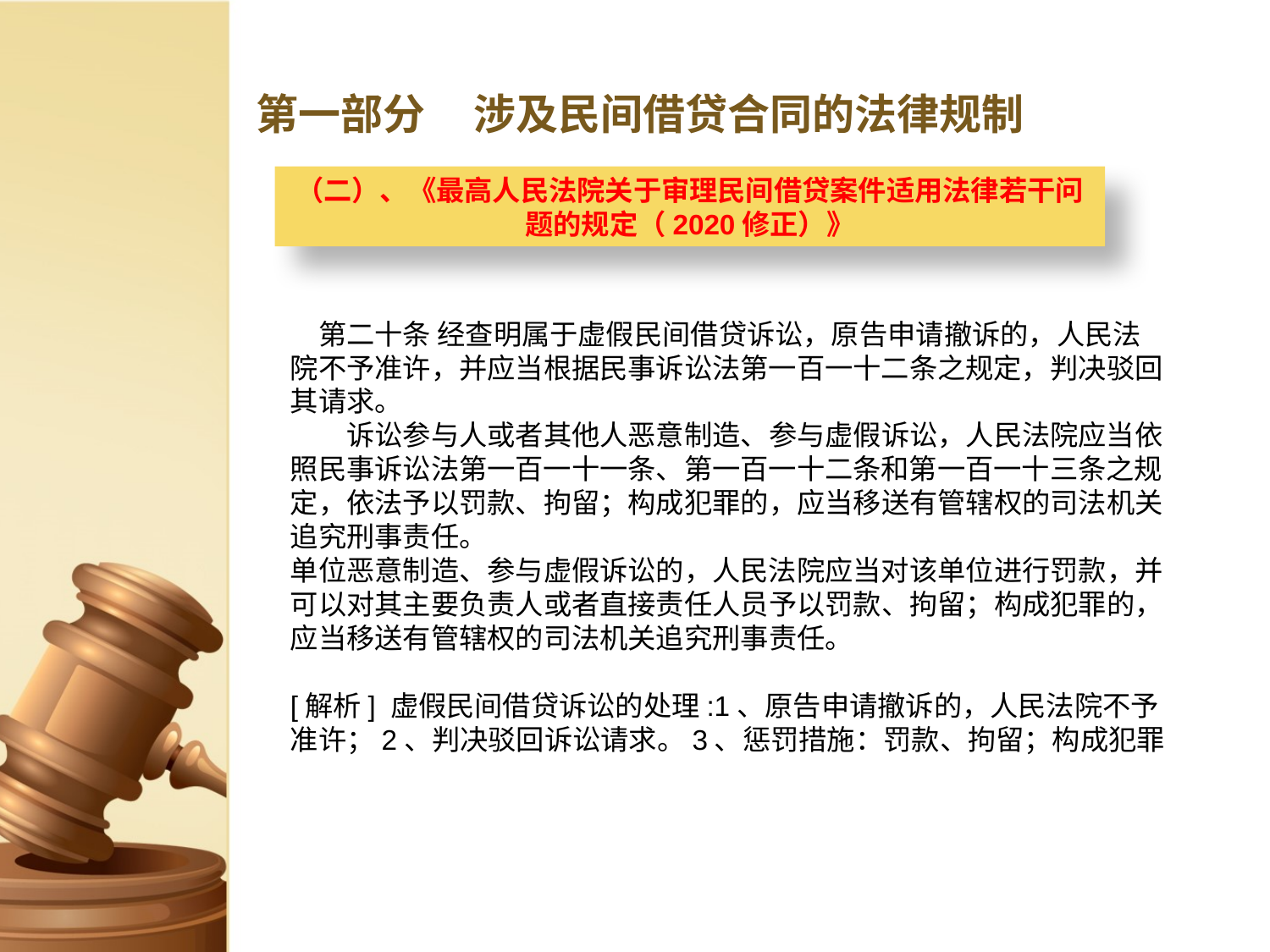

# 第一部分     涉及民间借贷合同的法律规制
（二）、《最高人民法院关于审理民间借贷案件适用法律若干问题的规定（2020修正）》

　第二十条 经查明属于虚假民间借贷诉讼，原告申请撤诉的，人民法院不予准许，并应当根据民事诉讼法第一百一十二条之规定，判决驳回其请求。
　　诉讼参与人或者其他人恶意制造、参与虚假诉讼，人民法院应当依照民事诉讼法第一百一十一条、第一百一十二条和第一百一十三条之规定，依法予以罚款、拘留；构成犯罪的，应当移送有管辖权的司法机关追究刑事责任。
单位恶意制造、参与虚假诉讼的，人民法院应当对该单位进行罚款，并可以对其主要负责人或者直接责任人员予以罚款、拘留；构成犯罪的，应当移送有管辖权的司法机关追究刑事责任。

[解析] 虚假民间借贷诉讼的处理:1、原告申请撤诉的，人民法院不予准许；2、判决驳回诉讼请求。3、惩罚措施：罚款、拘留；构成犯罪